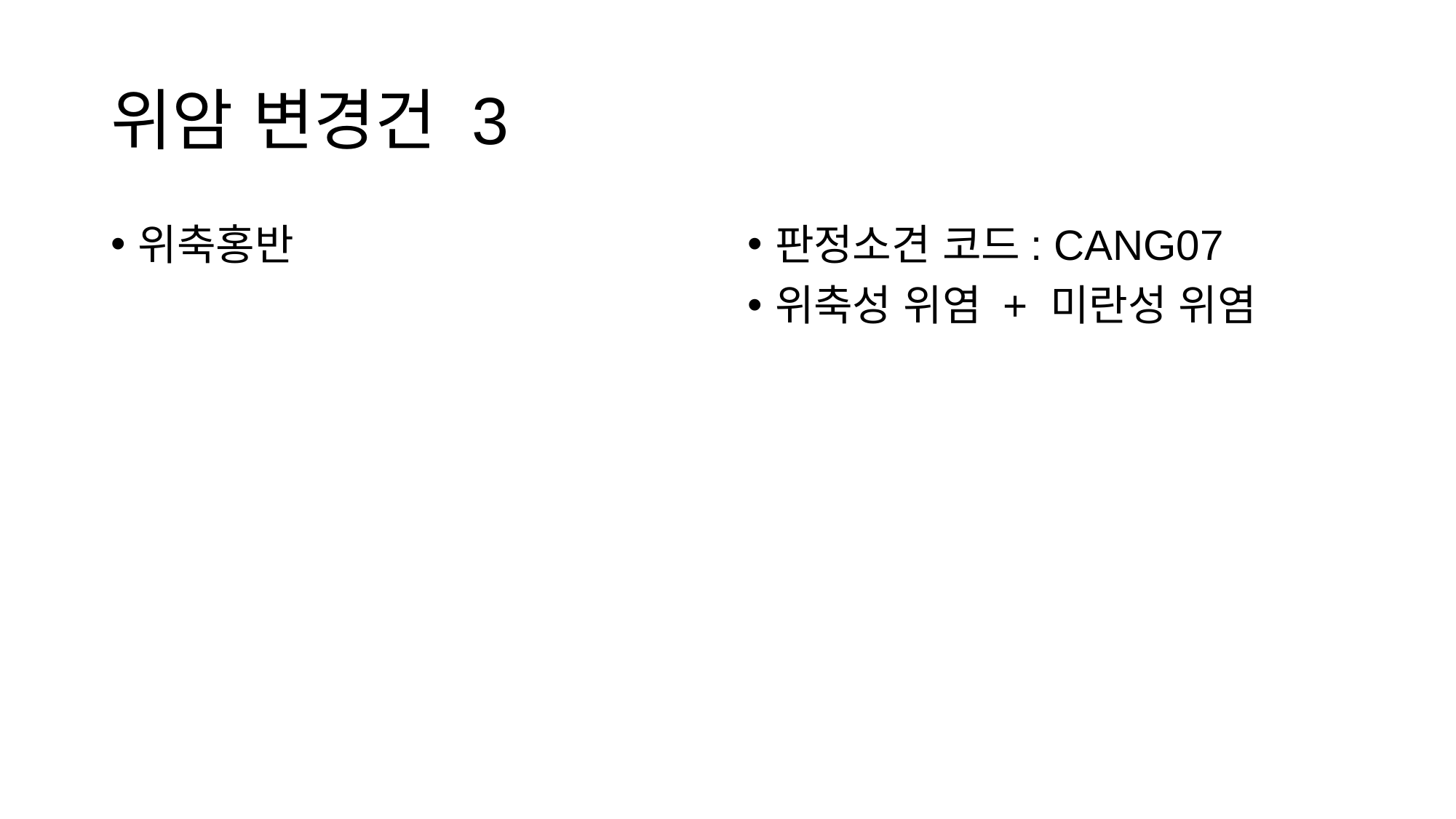

# 위암 변경건 3
위축홍반

판정소견 코드: CANG07
위축성 위염 + 미란성 위염